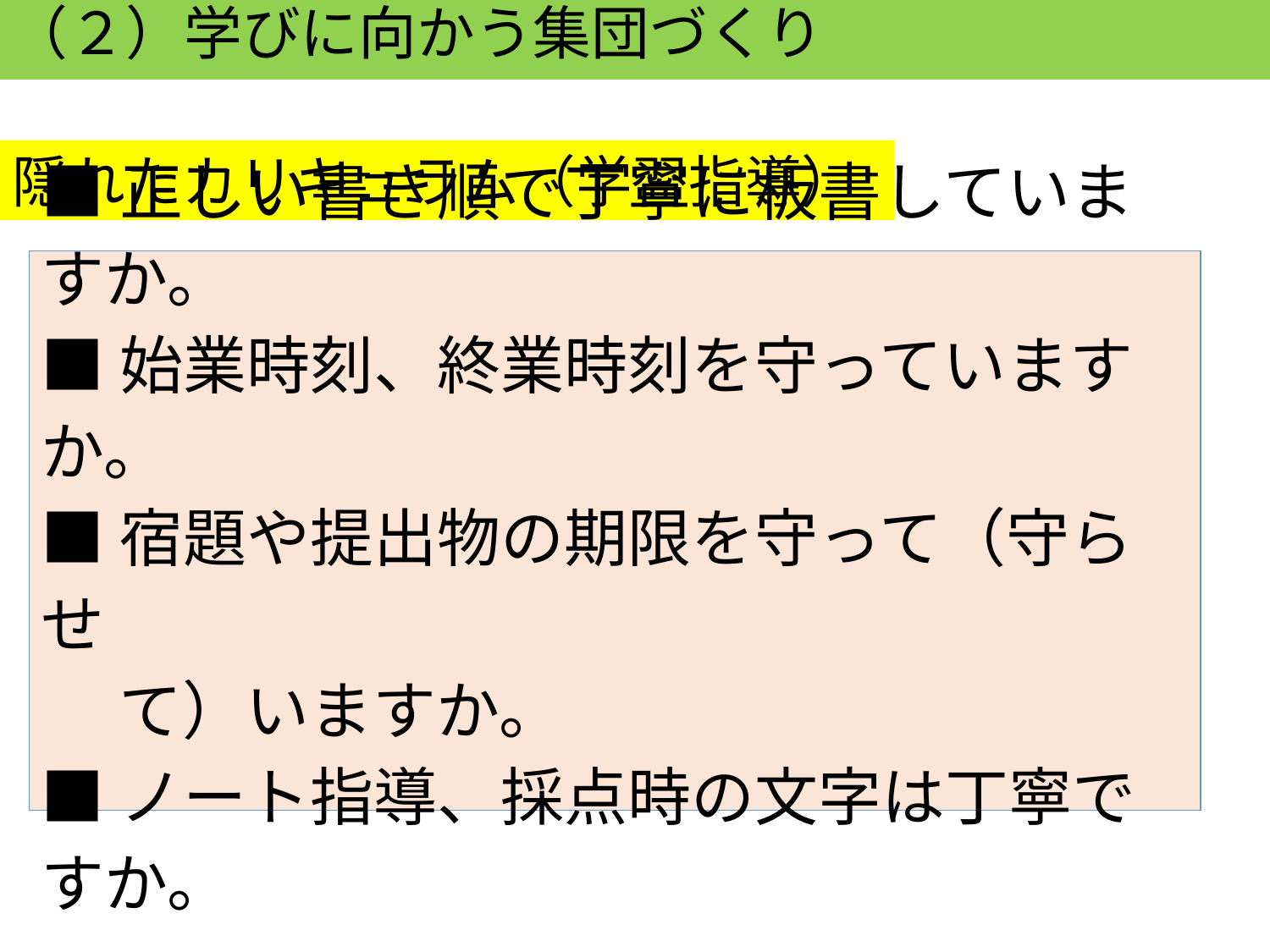

（２）学びに向かう集団づくり
隠れたカリキュラム（学習指導）
■正しい書き順で丁寧に板書していますか。
■始業時刻、終業時刻を守っていますか。
■宿題や提出物の期限を守って（守らせ
　 て）いますか。
■ノート指導、採点時の文字は丁寧ですか。